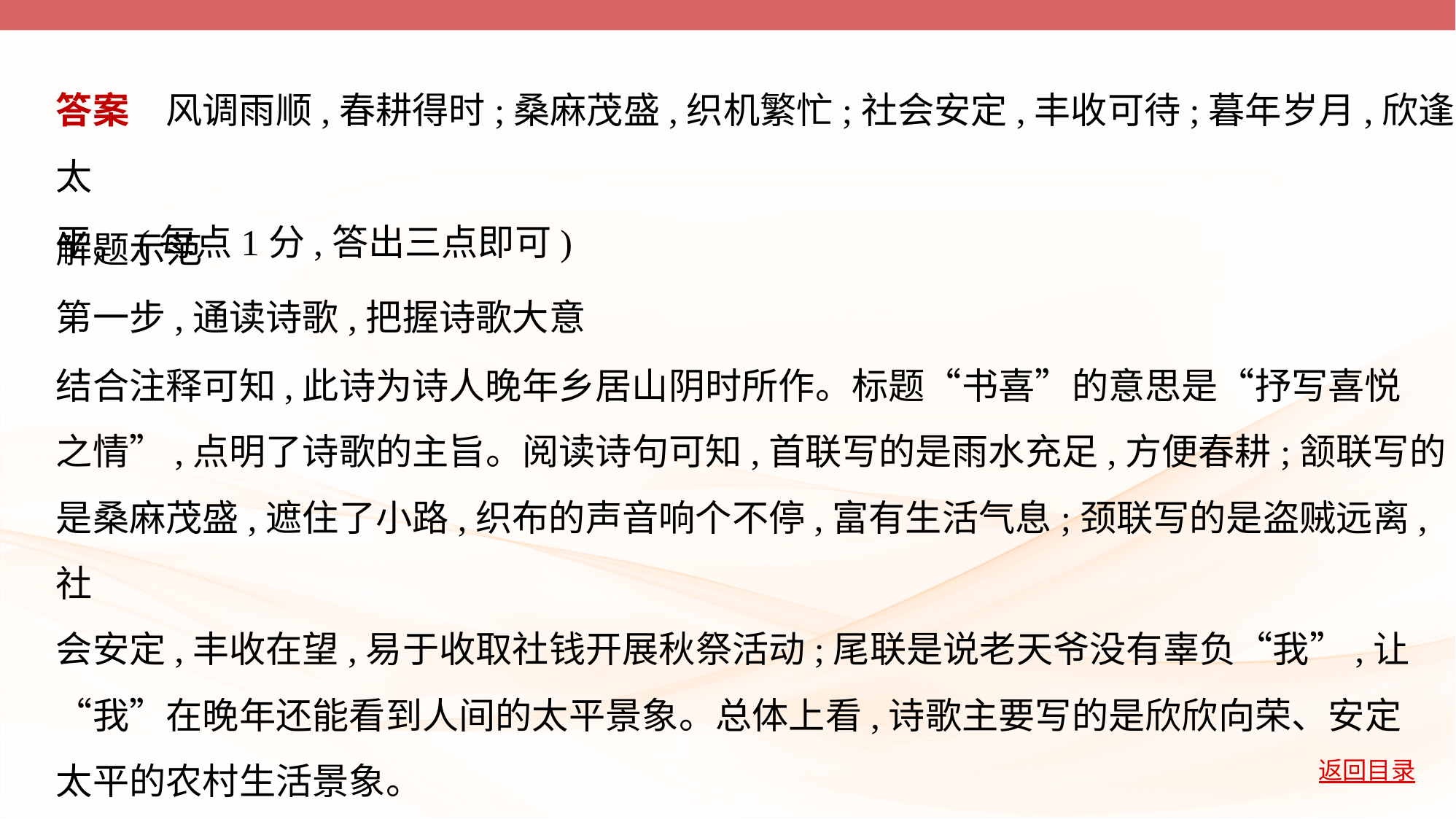

答案　风调雨顺,春耕得时;桑麻茂盛,织机繁忙;社会安定,丰收可待;暮年岁月,欣逢太
平。(每点1分,答出三点即可)
解题示范
第一步,通读诗歌,把握诗歌大意
结合注释可知,此诗为诗人晚年乡居山阴时所作。标题“书喜”的意思是“抒写喜悦
之情”,点明了诗歌的主旨。阅读诗句可知,首联写的是雨水充足,方便春耕;颔联写的
是桑麻茂盛,遮住了小路,织布的声音响个不停,富有生活气息;颈联写的是盗贼远离,社
会安定,丰收在望,易于收取社钱开展秋祭活动;尾联是说老天爷没有辜负“我”,让
“我”在晚年还能看到人间的太平景象。总体上看,诗歌主要写的是欣欣向荣、安定
太平的农村生活景象。